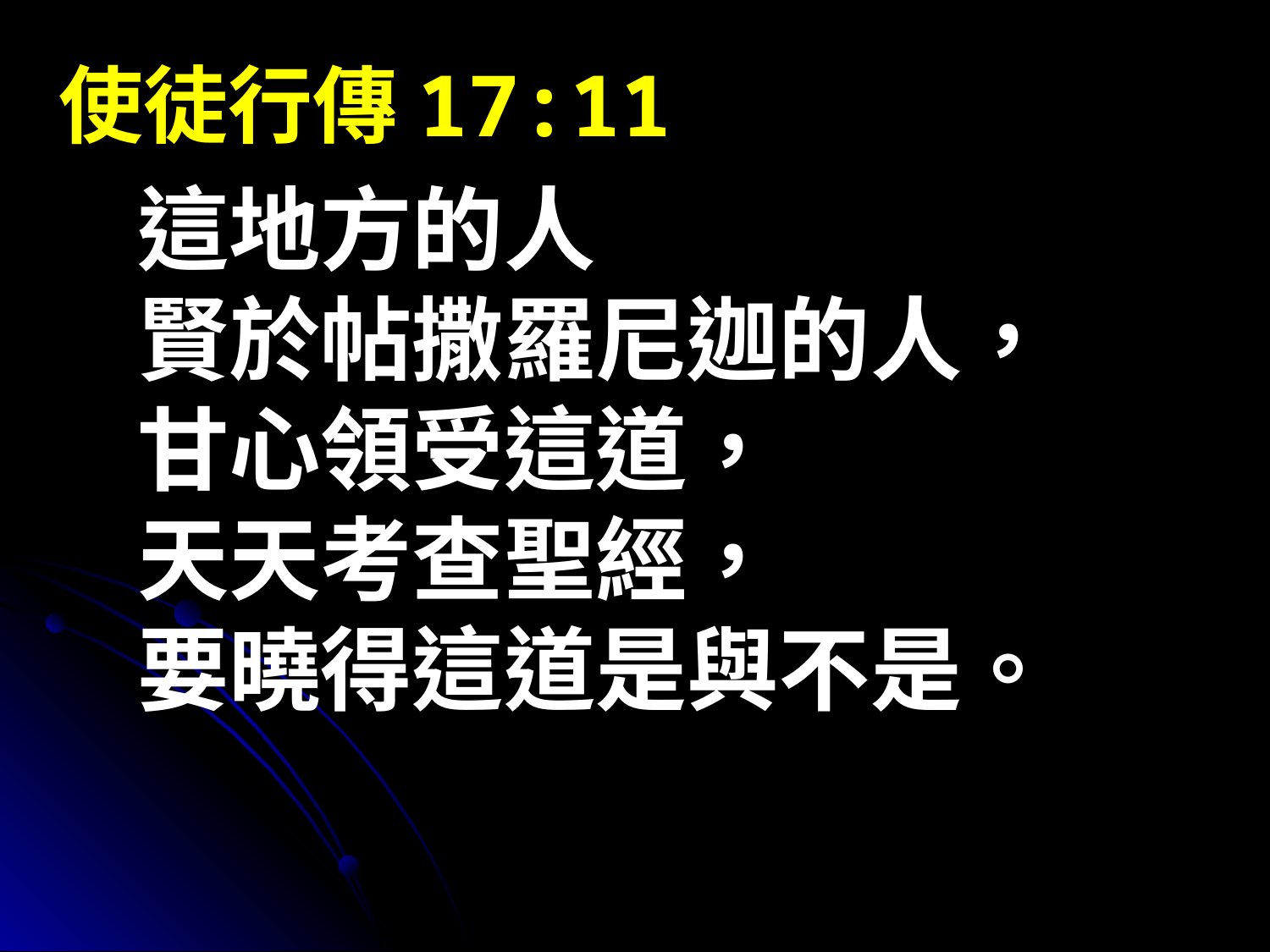

使徒行傳17:11

這地方的人
賢於帖撒羅尼迦的人，
甘心領受這道，
天天考查聖經，
要曉得這道是與不是。